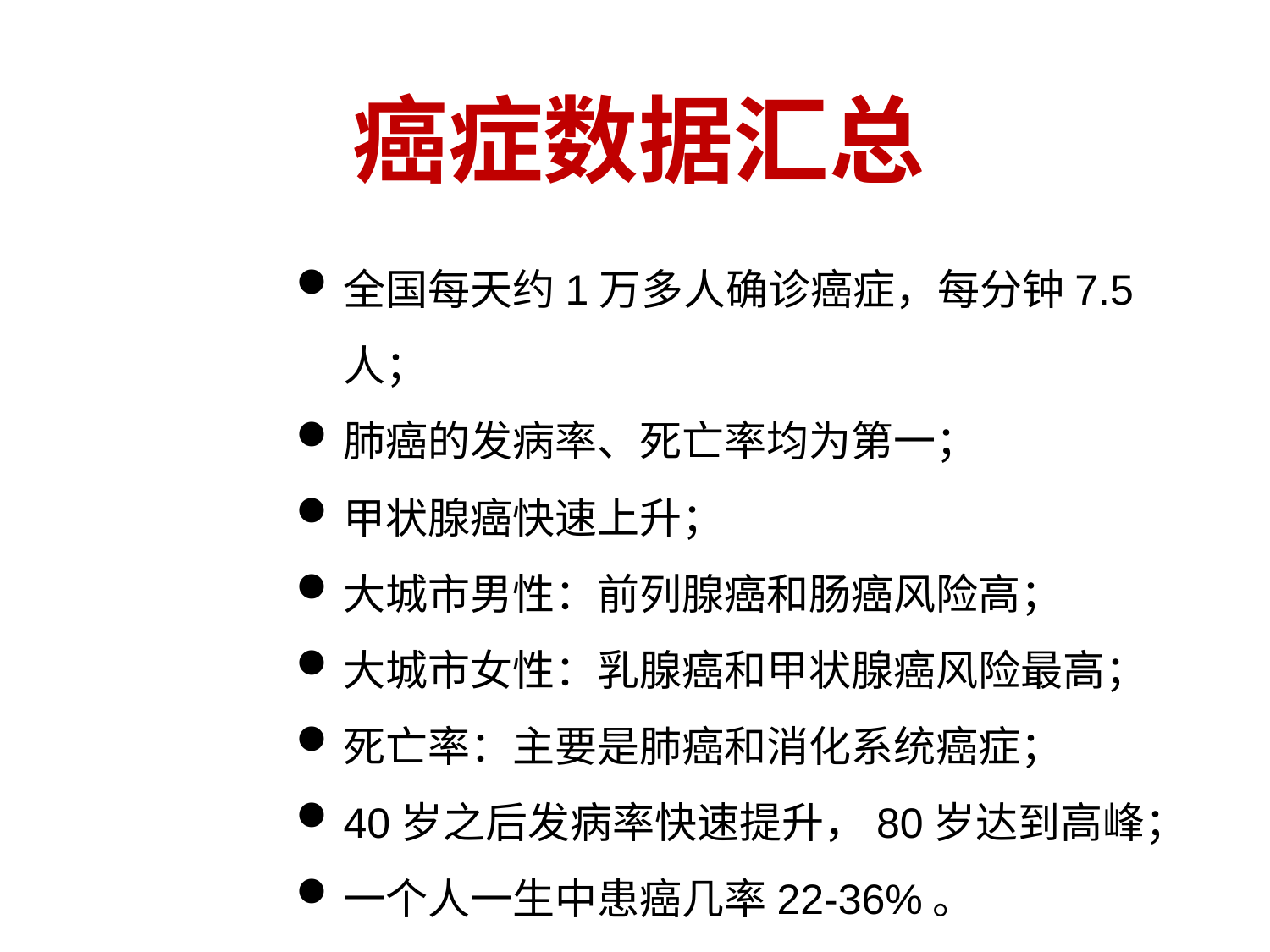

癌症数据汇总
全国每天约1万多人确诊癌症，每分钟7.5人；
肺癌的发病率、死亡率均为第一；
甲状腺癌快速上升；
大城市男性：前列腺癌和肠癌风险高；
大城市女性：乳腺癌和甲状腺癌风险最高；
死亡率：主要是肺癌和消化系统癌症；
40岁之后发病率快速提升，80岁达到高峰；
一个人一生中患癌几率22-36%。